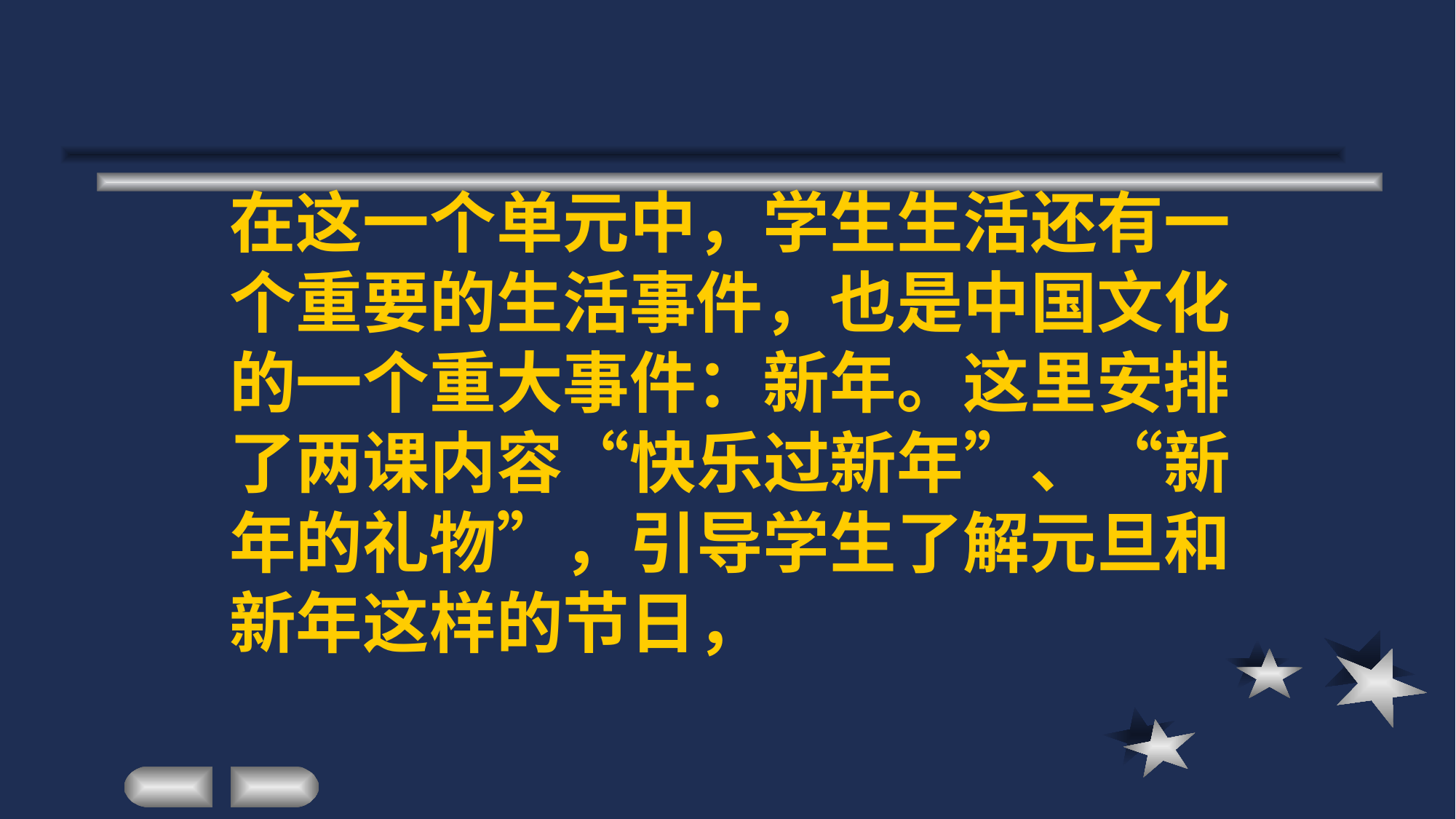

# 在这一个单元中，学生生活还有一个重要的生活事件，也是中国文化的一个重大事件：新年。这里安排了两课内容“快乐过新年”、“新年的礼物”，引导学生了解元旦和新年这样的节日，